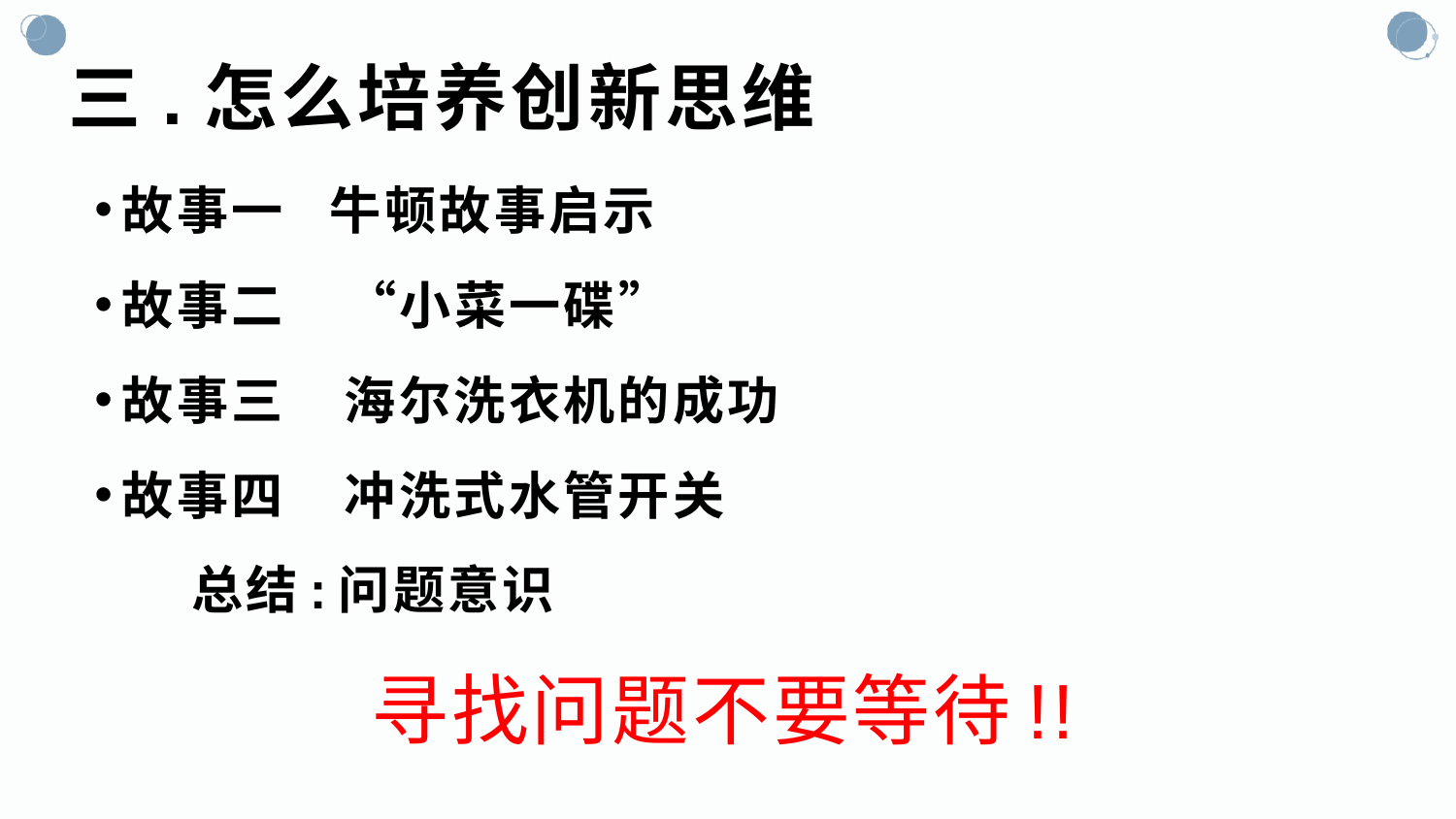

# 三.怎么培养创新思维
故事一   牛顿故事启示
故事二    “小菜一碟”
故事三    海尔洗衣机的成功
故事四    冲洗式水管开关
      总结:问题意识
             寻找问题不要等待!!